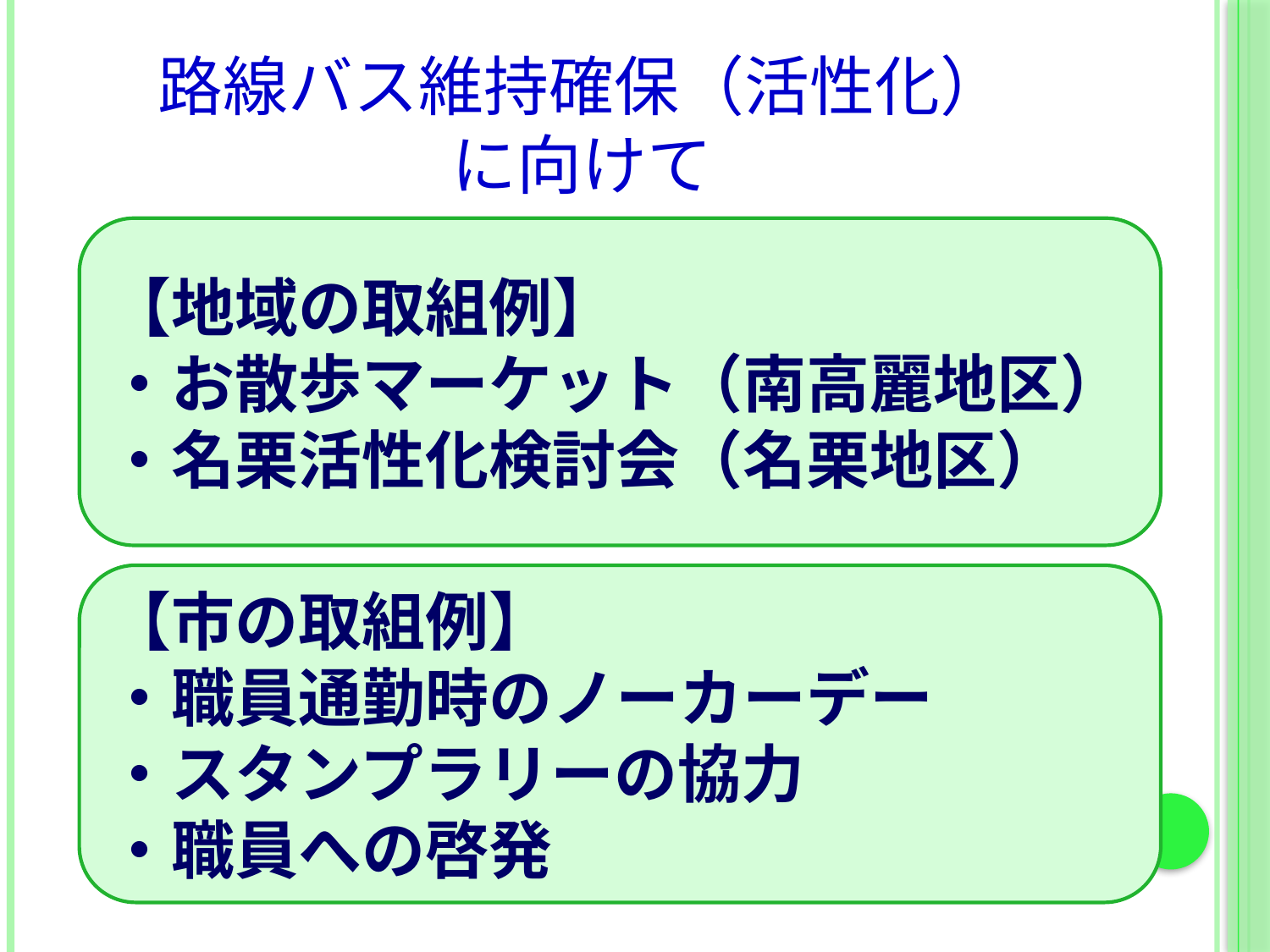

# 路線バス維持確保（活性化） に向けて
【地域の取組例】
・お散歩マーケット（南高麗地区）
・名栗活性化検討会（名栗地区）
【市の取組例】
・職員通勤時のノーカーデー
・スタンプラリーの協力
・職員への啓発